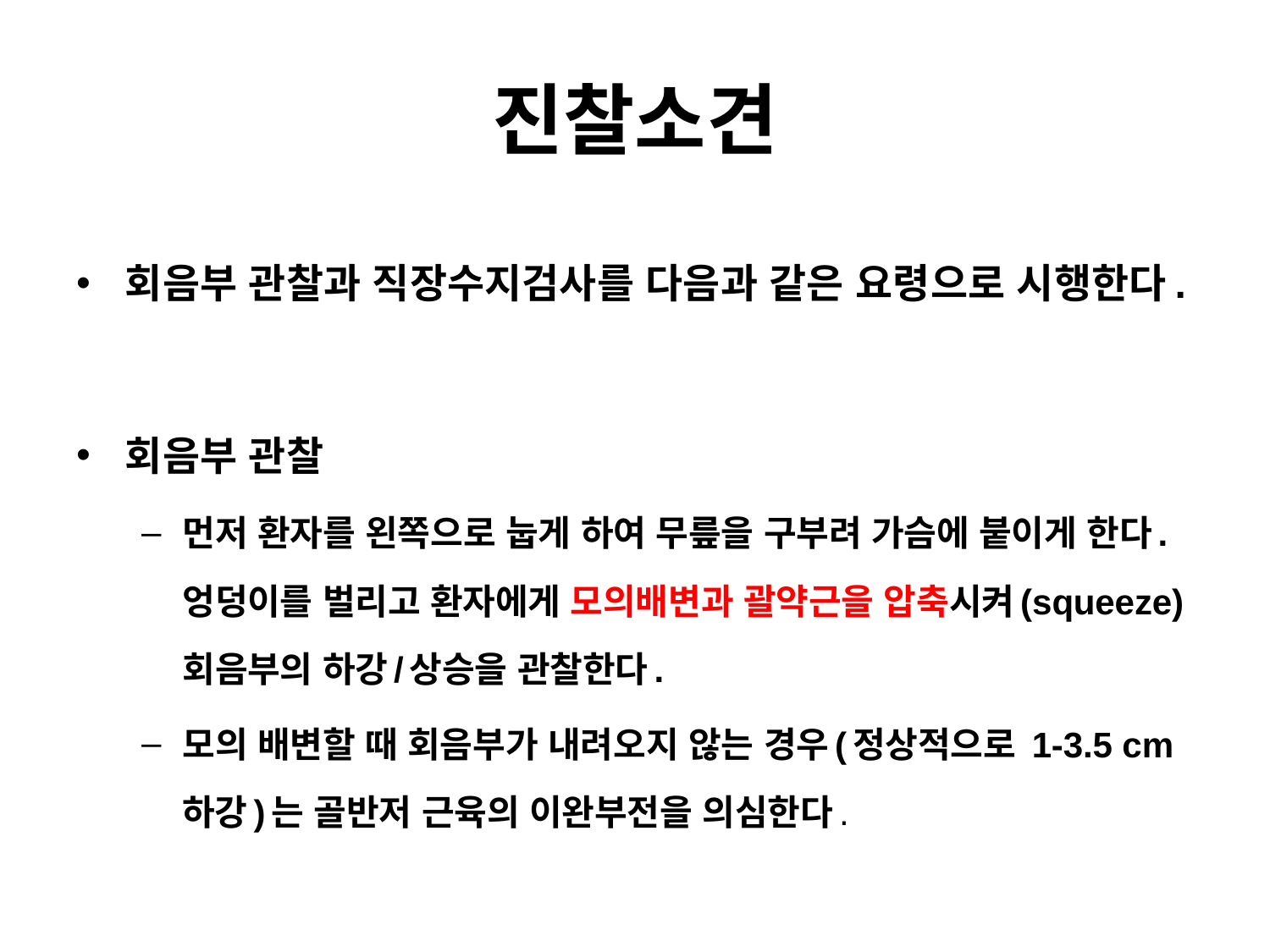

# 진찰소견
회음부 관찰과 직장수지검사를 다음과 같은 요령으로 시행한다.

회음부 관찰
먼저 환자를 왼쪽으로 눕게 하여 무릎을 구부려 가슴에 붙이게 한다. 엉덩이를 벌리고 환자에게 모의배변과 괄약근을 압축시켜(squeeze) 회음부의 하강/상승을 관찰한다.
모의 배변할 때 회음부가 내려오지 않는 경우(정상적으로 1-3.5 cm 하강)는 골반저 근육의 이완부전을 의심한다.